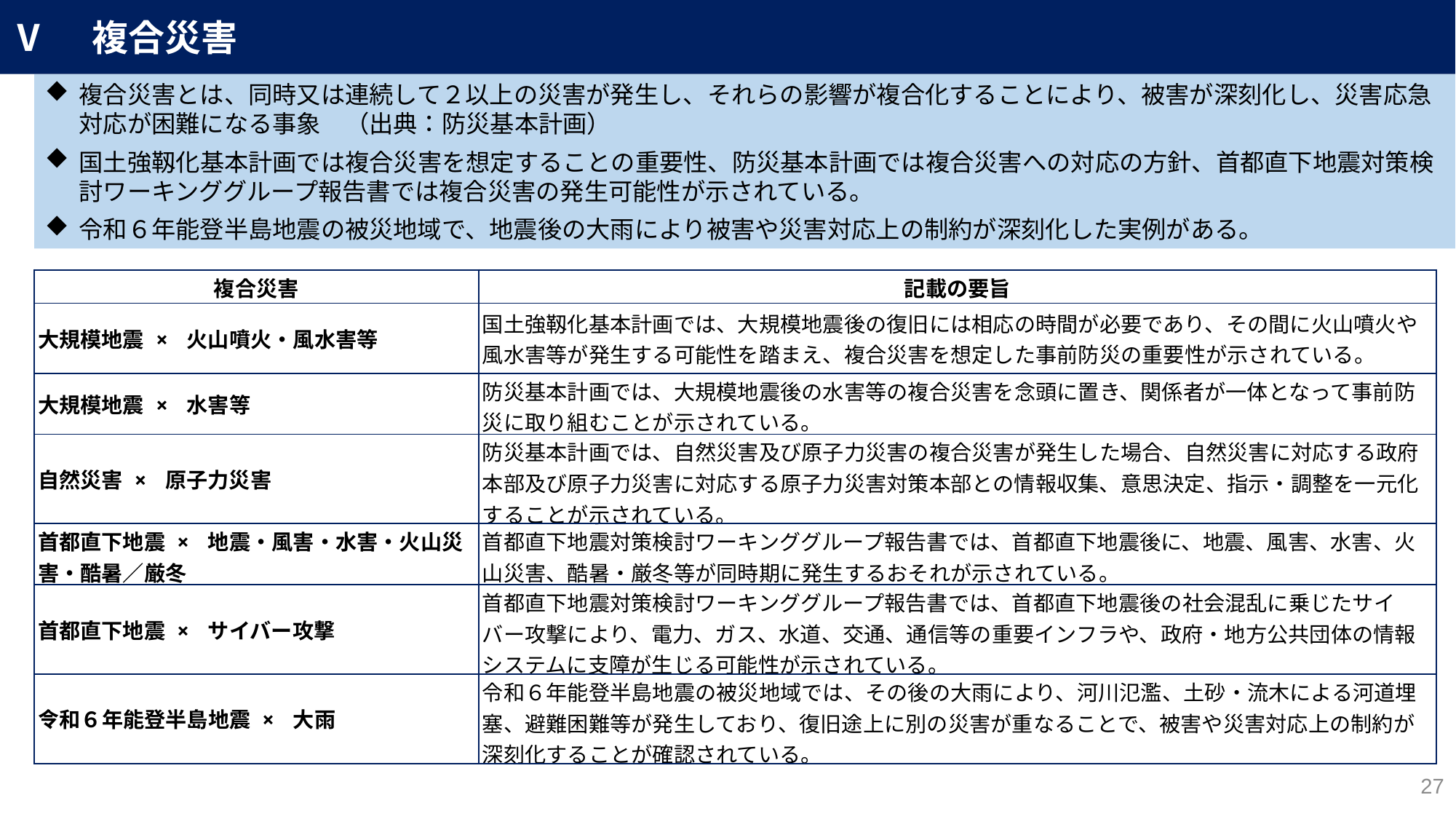

Ⅴ　複合災害
複合災害とは、同時又は連続して２以上の災害が発生し、それらの影響が複合化することにより、被害が深刻化し、災害応急対応が困難になる事象　（出典：防災基本計画）
国土強靱化基本計画では複合災害を想定することの重要性、防災基本計画では複合災害への対応の方針、首都直下地震対策検討ワーキンググループ報告書では複合災害の発生可能性が示されている。
令和６年能登半島地震の被災地域で、地震後の大雨により被害や災害対応上の制約が深刻化した実例がある。
| 複合災害 | 記載の要旨 |
| --- | --- |
| 大規模地震 × 火山噴火・風水害等 | 国土強靱化基本計画では、大規模地震後の復旧には相応の時間が必要であり、その間に火山噴火や風水害等が発生する可能性を踏まえ、複合災害を想定した事前防災の重要性が示されている。 |
| 大規模地震 × 水害等 | 防災基本計画では、大規模地震後の水害等の複合災害を念頭に置き、関係者が一体となって事前防災に取り組むことが示されている。 |
| 自然災害 × 原子力災害 | 防災基本計画では、自然災害及び原子力災害の複合災害が発生した場合、自然災害に対応する政府本部及び原子力災害に対応する原子力災害対策本部との情報収集、意思決定、指示・調整を一元化することが示されている。 |
| 首都直下地震 × 地震・風害・水害・火山災害・酷暑／厳冬 | 首都直下地震対策検討ワーキンググループ報告書では、首都直下地震後に、地震、風害、水害、火山災害、酷暑・厳冬等が同時期に発生するおそれが示されている。 |
| 首都直下地震 × サイバー攻撃 | 首都直下地震対策検討ワーキンググループ報告書では、首都直下地震後の社会混乱に乗じたサイバー攻撃により、電力、ガス、水道、交通、通信等の重要インフラや、政府・地方公共団体の情報システムに支障が生じる可能性が示されている。 |
| 令和６年能登半島地震 × 大雨 | 令和６年能登半島地震の被災地域では、その後の大雨により、河川氾濫、土砂・流木による河道埋塞、避難困難等が発生しており、復旧途上に別の災害が重なることで、被害や災害対応上の制約が深刻化することが確認されている。 |
27